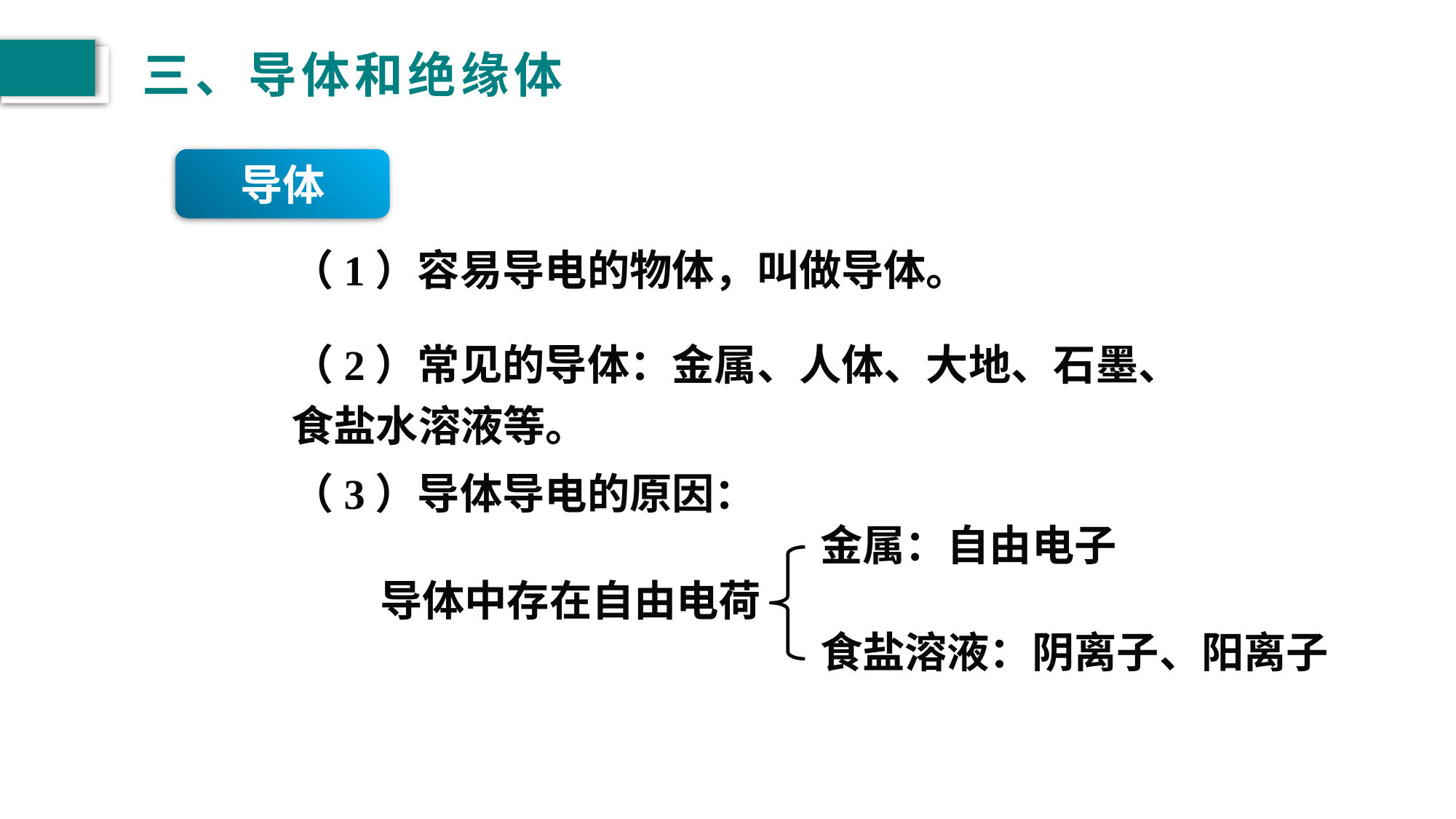

# 三、导体和绝缘体
导体
（1）容易导电的物体，叫做导体。
（2）常见的导体：金属、人体、大地、石墨、食盐水溶液等。
（3）导体导电的原因：
金属：自由电子

导体中存在自由电荷
食盐溶液：阴离子、阳离子